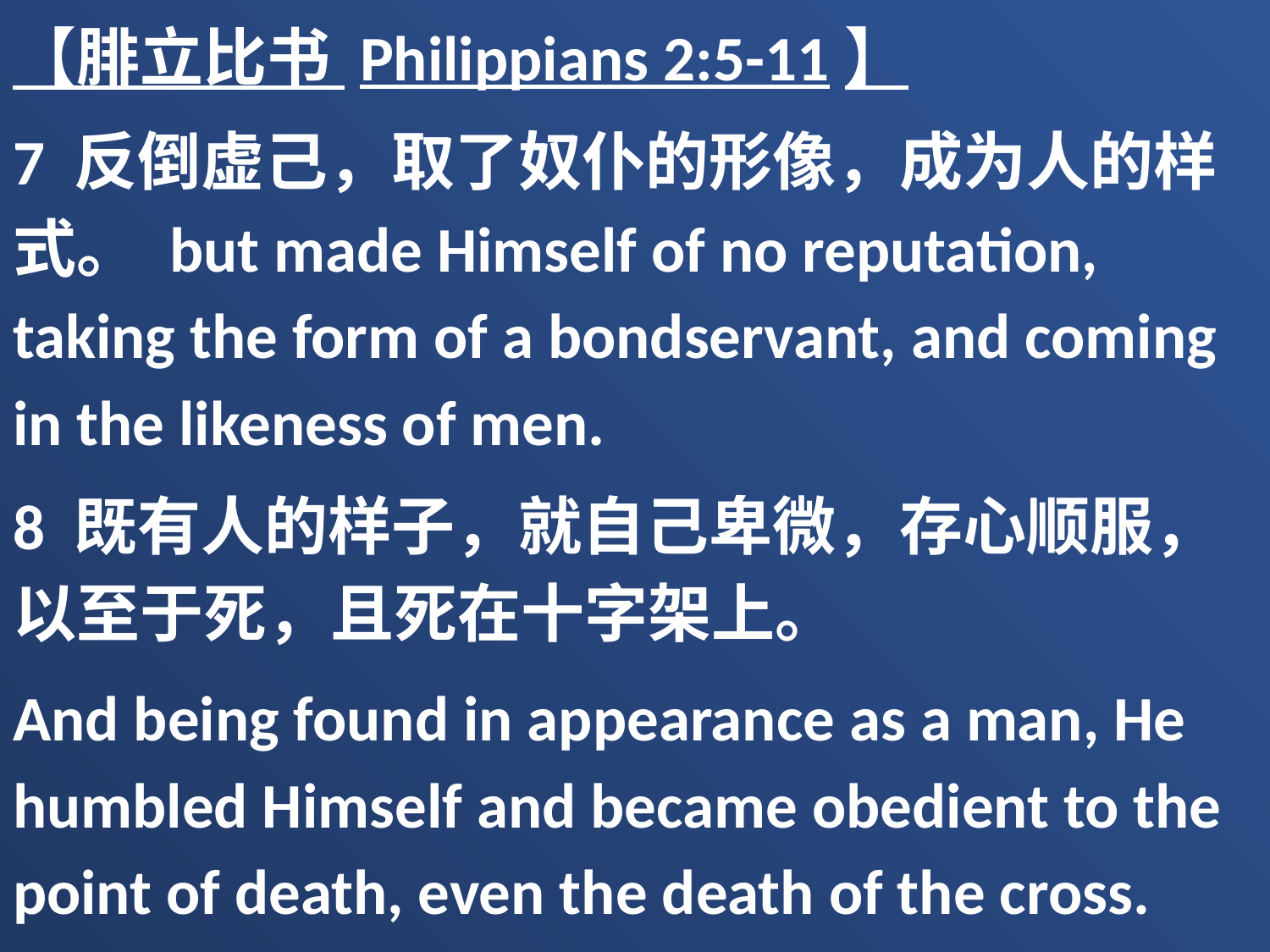

【腓立比书 Philippians 2:5-11】
7 反倒虚己，取了奴仆的形像，成为人的样式。 but made Himself of no reputation, taking the form of a bondservant, and coming in the likeness of men.
8 既有人的样子，就自己卑微，存心顺服，以至于死，且死在十字架上。
And being found in appearance as a man, He humbled Himself and became obedient to the point of death, even the death of the cross.